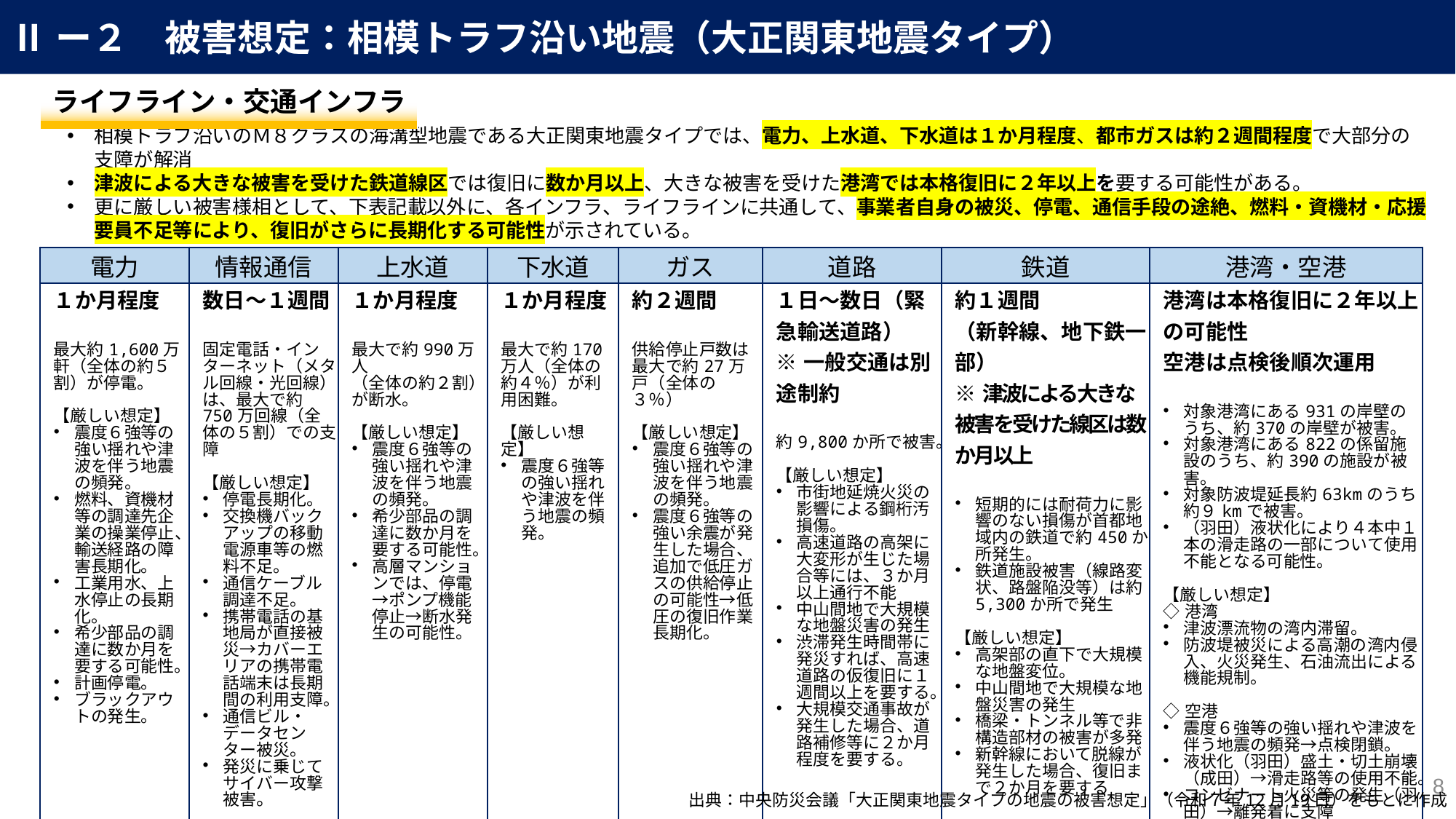

Ⅱー２　被害想定：相模トラフ沿い地震（大正関東地震タイプ）
| ライフライン・交通インフラ |
| --- |
相模トラフ沿いのＭ８クラスの海溝型地震である大正関東地震タイプでは、電力、上水道、下水道は１か月程度、都市ガスは約２週間程度で大部分の支障が解消
津波による大きな被害を受けた鉄道線区では復旧に数か月以上、大きな被害を受けた港湾では本格復旧に２年以上を要する可能性がある。
更に厳しい被害様相として、下表記載以外に、各インフラ、ライフラインに共通して、事業者自身の被災、停電、通信手段の途絶、燃料・資機材・応援要員不足等により、復旧がさらに長期化する可能性が示されている。
| 電力 | 情報通信 | 上水道 | 下水道 | ガス | 道路 | 鉄道 | 港湾・空港 |
| --- | --- | --- | --- | --- | --- | --- | --- |
| １か月程度 最大約1,600万軒（全体の約５割）が停電。 【厳しい想定】 震度６強等の強い揺れや津波を伴う地震の頻発。 燃料、資機材等の調達先企業の操業停止、輸送経路の障害長期化。 工業用水、上水停止の長期化。 希少部品の調達に数か月を要する可能性。 計画停電。 ブラックアウトの発生。 | 数日～１週間 固定電話・インターネット（メタル回線・光回線）は、最大で約750万回線（全体の５割）での支障 【厳しい想定】 停電長期化。 交換機バックアップの移動電源車等の燃料不足。 通信ケーブル調達不足。 携帯電話の基地局が直接被災→カバーエリアの携帯電話端末は長期間の利用支障。 通信ビル・データセンター被災。 発災に乗じてサイバー攻撃被害。 | １か月程度 最大で約990万人 （全体の約２割）が断水。 【厳しい想定】 震度６強等の強い揺れや津波を伴う地震の頻発。 希少部品の調達に数か月を要する可能性。 高層マンションでは、停電→ポンプ機能停止→断水発生の可能性。 | １か月程度 最大で約170万人（全体の約４％）が利用困難。 【厳しい想定】 震度６強等の強い揺れや津波を伴う地震の頻発。 | 約２週間 供給停止戸数は最大で約27万戸（全体の３％） 【厳しい想定】 震度６強等の強い揺れや津波を伴う地震の頻発。 震度６強等の強い余震が発生した場合、追加で低圧ガスの供給停止の可能性→低圧の復旧作業長期化。 | １日～数日（緊急輸送道路） ※一般交通は別途制約 約9,800か所で被害。 【厳しい想定】 市街地延焼火災の影響による鋼桁汚損傷。 高速道路の高架に大変形が生じた場合等には、３か月以上通行不能 中山間地で大規模な地盤災害の発生 渋滞発生時間帯に発災すれば、高速道路の仮復旧に１週間以上を要する。 大規模交通事故が発生した場合、道路補修等に２か月程度を要する。 | 約１週間 （新幹線、地下鉄一部） ※津波による大きな被害を受けた線区は数か月以上 短期的には耐荷力に影響のない損傷が首都地域内の鉄道で約450か所発生。 鉄道施設被害（線路変状、路盤陥没等）は約5,300か所で発生 【厳しい想定】 高架部の直下で大規模な地盤変位。 中山間地で大規模な地盤災害の発生 橋梁・トンネル等で非構造部材の被害が多発 新幹線において脱線が発生した場合、復旧まで２か月を要する | 港湾は本格復旧に２年以上の可能性 空港は点検後順次運用 対象港湾にある931の岸壁のうち、約370の岸壁が被害。 対象港湾にある822の係留施設のうち、約390の施設が被害。 対象防波堤延長約63kmのうち約９kmで被害。 （羽田）液状化により４本中１本の滑走路の一部について使用不能となる可能性。 【厳しい想定】 ◇港湾 津波漂流物の湾内滞留。 防波堤被災による高潮の湾内侵入、火災発生、石油流出による機能規制。 ◇空港 震度６強等の強い揺れや津波を伴う地震の頻発→点検閉鎖。 液状化（羽田）盛土・切土崩壊（成田）→滑走路等の使用不能。 コンビナート火災等の発生（羽田）→離発着に支障 |
8
出典：中央防災会議「大正関東地震タイプの地震の被害想定」（令和７年12月19日）をもとに作成